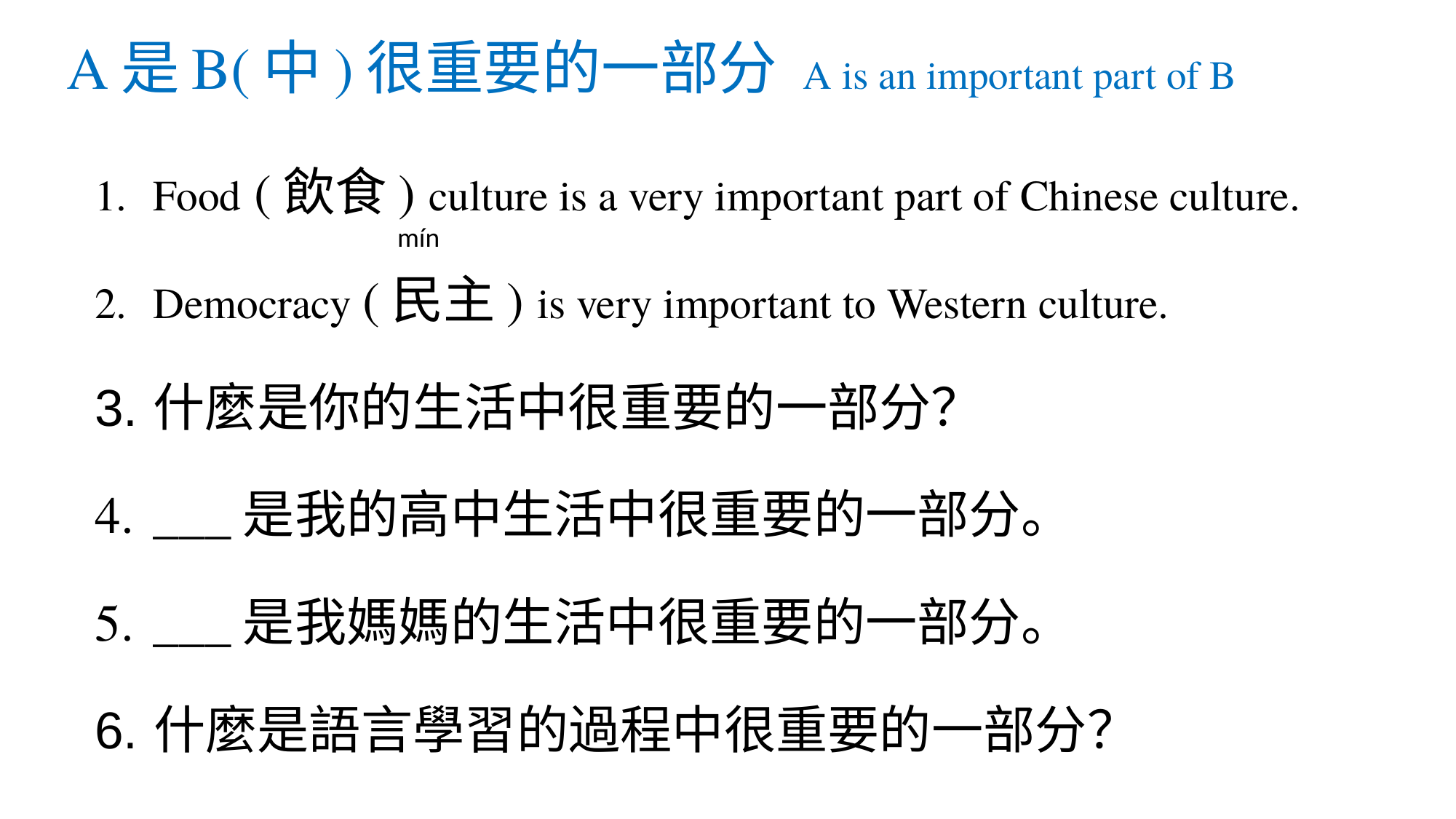

# A是B(中)很重要的一部分 A is an important part of B
Food (飲食) culture is a very important part of Chinese culture.
Democracy (民主) is very important to Western culture.
什麼是你的生活中很重要的一部分？
___是我的高中生活中很重要的一部分。
___是我媽媽的生活中很重要的一部分。
什麼是語言學習的過程中很重要的一部分？
mín